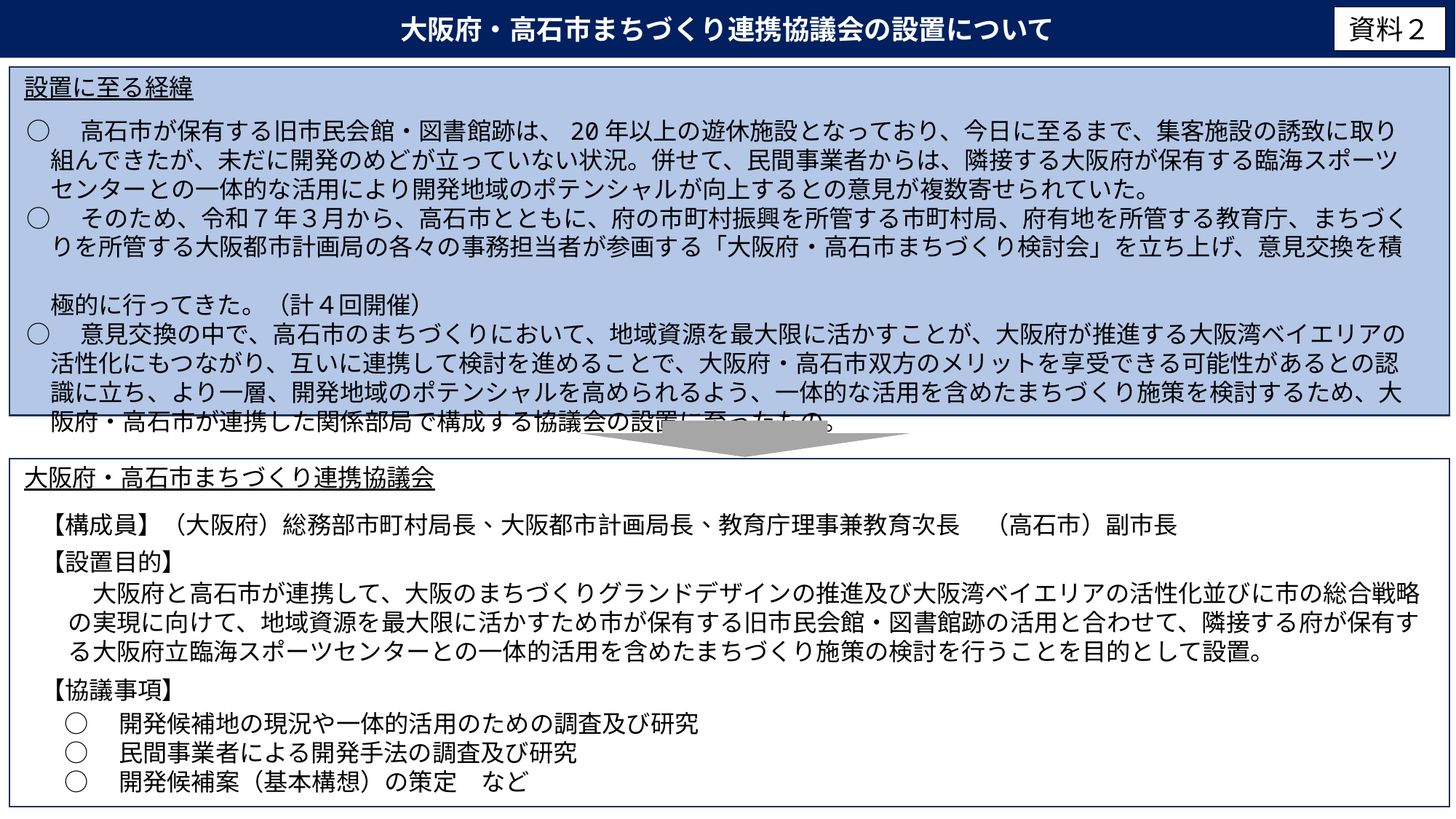

大阪府・高石市まちづくり連携協議会の設置について
資料２
　設置に至る経緯

○　高石市が保有する旧市民会館・図書館跡は、20年以上の遊休施設となっており、今日に至るまで、集客施設の誘致に取り
　組んできたが、未だに開発のめどが立っていない状況。併せて、民間事業者からは、隣接する大阪府が保有する臨海スポーツ
　センターとの一体的な活用により開発地域のポテンシャルが向上するとの意見が複数寄せられていた。
○　そのため、令和７年３月から、高石市とともに、府の市町村振興を所管する市町村局、府有地を所管する教育庁、まちづく
　りを所管する大阪都市計画局の各々の事務担当者が参画する「大阪府・高石市まちづくり検討会」を立ち上げ、意見交換を積
　極的に行ってきた。（計４回開催）
○　意見交換の中で、高石市のまちづくりにおいて、地域資源を最大限に活かすことが、大阪府が推進する大阪湾ベイエリアの
　活性化にもつながり、互いに連携して検討を進めることで、大阪府・高石市双方のメリットを享受できる可能性があるとの認
　識に立ち、より一層、開発地域のポテンシャルを高められるよう、一体的な活用を含めたまちづくり施策を検討するため、大
　阪府・高石市が連携した関係部局で構成する協議会の設置に至ったもの。

　大阪府・高石市まちづくり連携協議会

【構成員】（大阪府）総務部市町村局長、大阪都市計画局長、教育庁理事兼教育次長　（高石市）副市長
【設置目的】
　　大阪府と高石市が連携して、大阪のまちづくりグランドデザインの推進及び大阪湾ベイエリアの活性化並びに市の総合戦略
　の実現に向けて、地域資源を最大限に活かすため市が保有する旧市民会館・図書館跡の活用と合わせて、隣接する府が保有す
　る大阪府立臨海スポーツセンターとの一体的活用を含めたまちづくり施策の検討を行うことを目的として設置。
【協議事項】
○　開発候補地の現況や一体的活用のための調査及び研究
○　民間事業者による開発手法の調査及び研究
○　開発候補案（基本構想）の策定　など